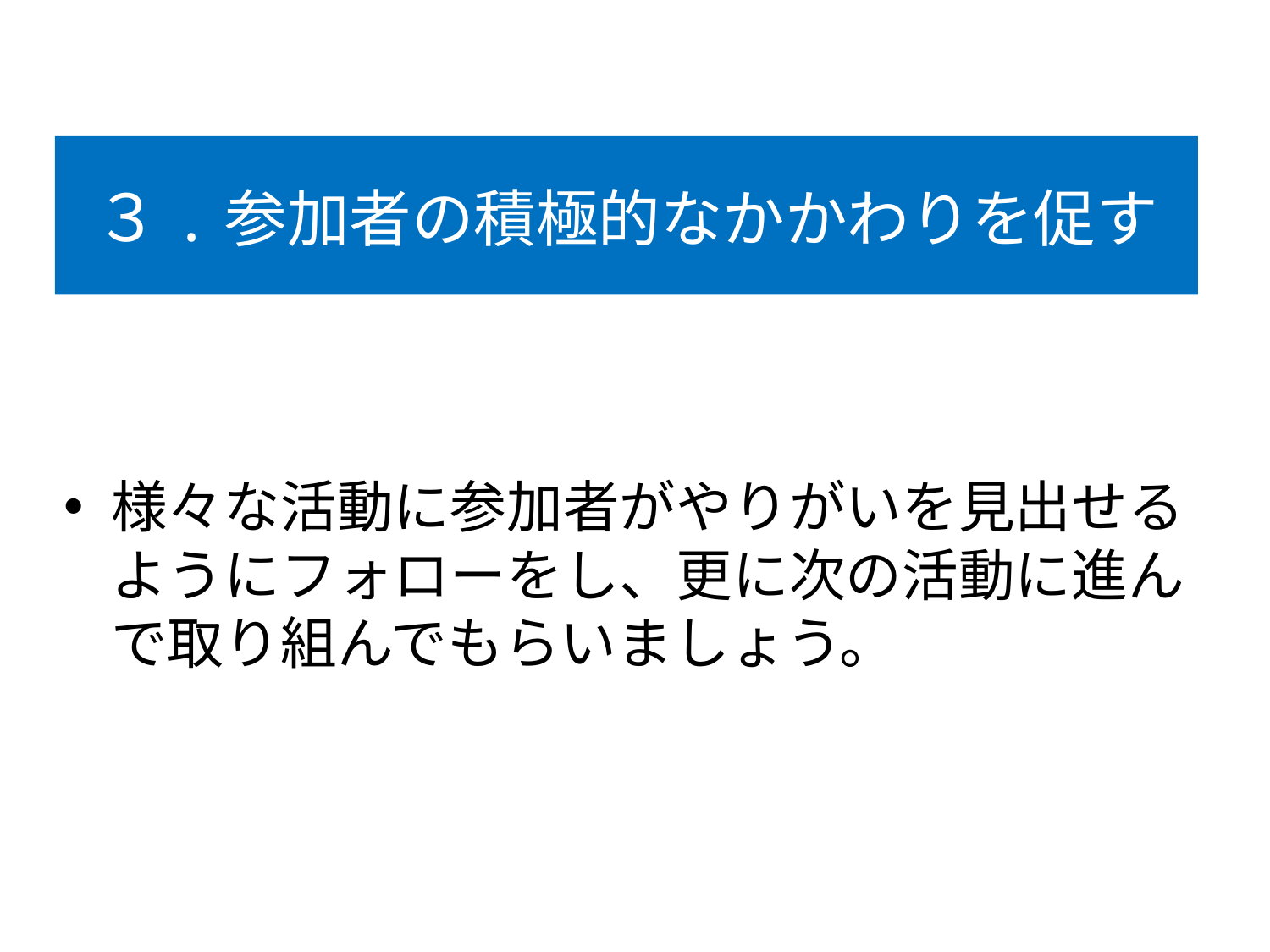

# ３.参加者の積極的なかかわりを促す
様々な活動に参加者がやりがいを見出せるようにフォローをし、更に次の活動に進んで取り組んでもらいましょう。